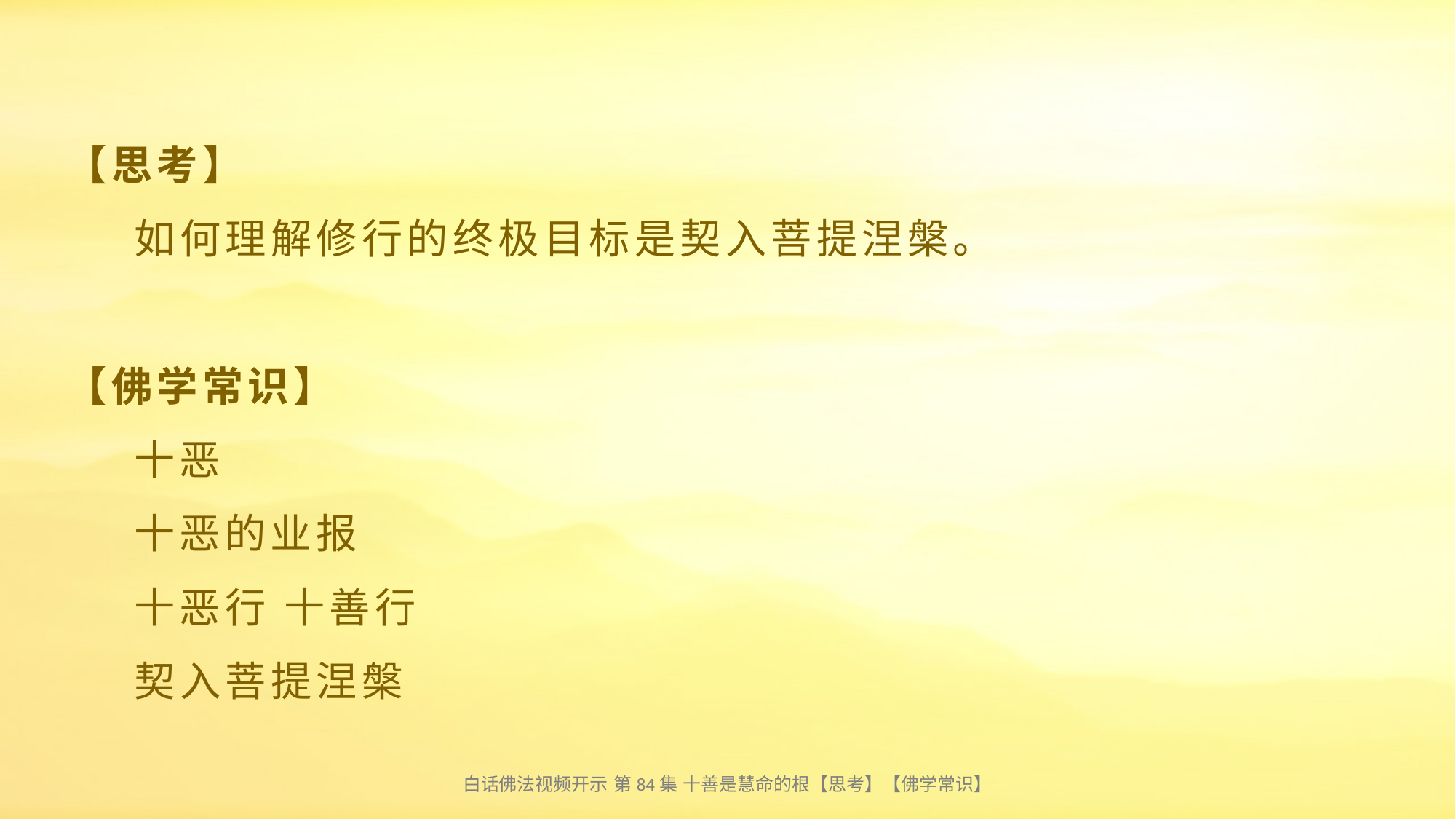

# 【思考】 如何理解修行的终极目标是契入菩提涅槃。 【佛学常识】 十恶 十恶的业报 十恶行 十善行 契入菩提涅槃
白话佛法视频开示 第84集 十善是慧命的根【思考】【佛学常识】